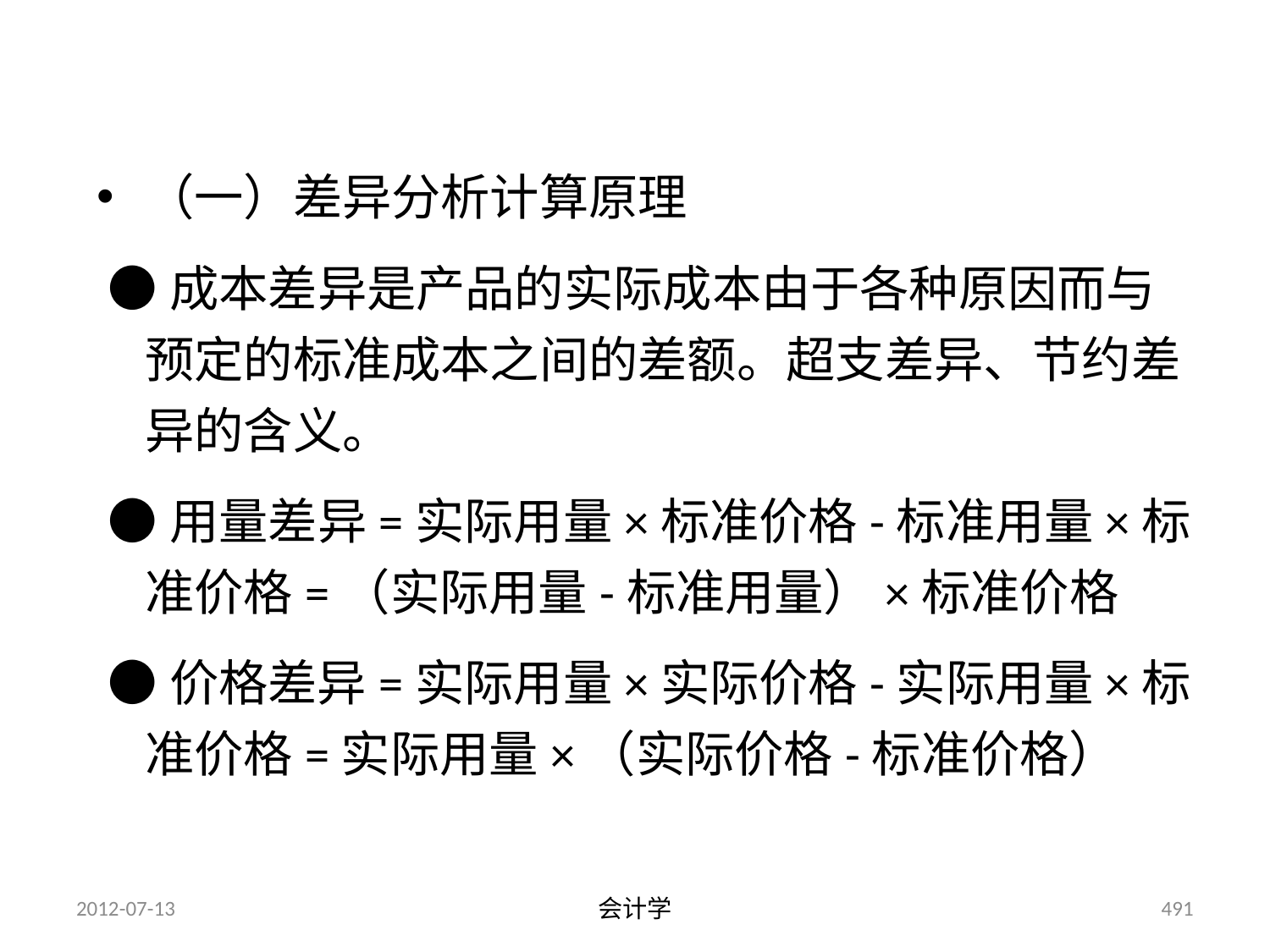

# 三、成本差异计算与分析
（一）差异分析计算原理
 ●成本差异是产品的实际成本由于各种原因而与预定的标准成本之间的差额。超支差异、节约差异的含义。
 ●用量差异=实际用量×标准价格-标准用量×标准价格=（实际用量-标准用量）×标准价格
 ●价格差异=实际用量×实际价格-实际用量×标准价格=实际用量×（实际价格-标准价格）
2012-07-13
会计学
491